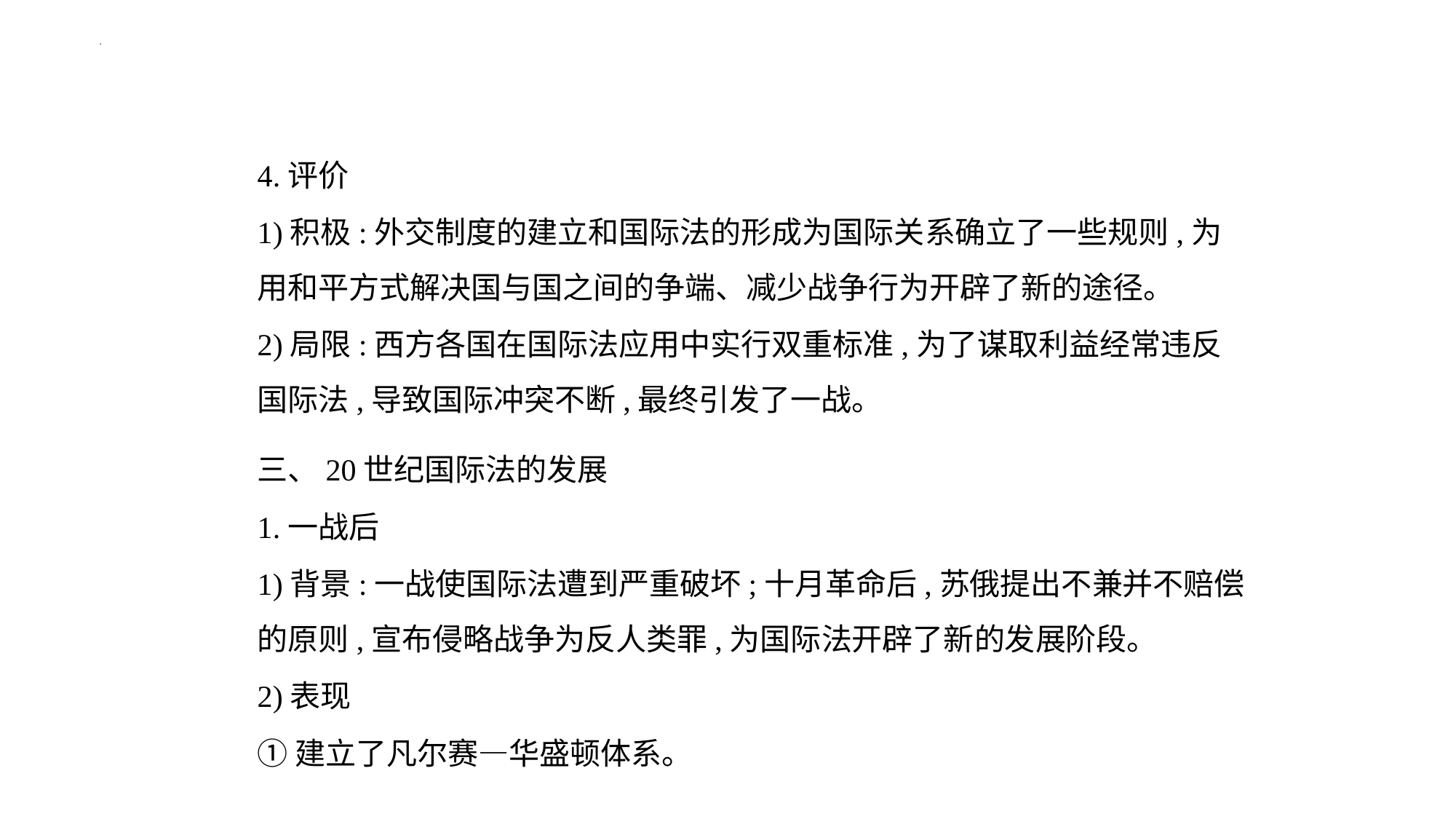

4.评价
1)积极:外交制度的建立和国际法的形成为国际关系确立了一些规则,为
用和平方式解决国与国之间的争端、减少战争行为开辟了新的途径。
2)局限:西方各国在国际法应用中实行双重标准,为了谋取利益经常违反
国际法,导致国际冲突不断,最终引发了一战。
三、20世纪国际法的发展
1.一战后
1)背景:一战使国际法遭到严重破坏;十月革命后,苏俄提出不兼并不赔偿
的原则,宣布侵略战争为反人类罪,为国际法开辟了新的发展阶段。
2)表现
①建立了凡尔赛—华盛顿体系。